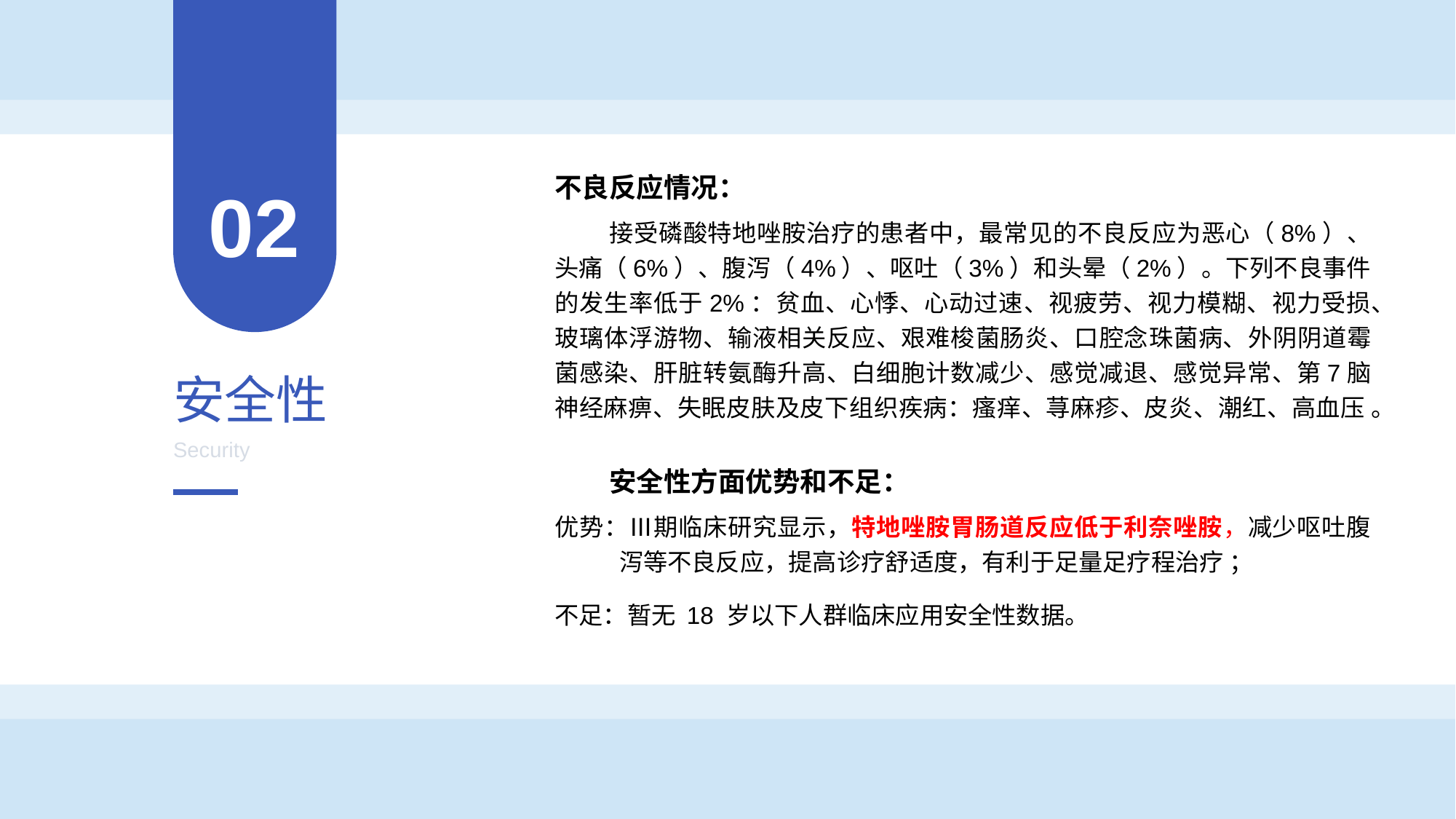

不良反应情况：
接受磷酸特地唑胺治疗的患者中，最常见的不良反应为恶心（8%）、头痛（6%）、腹泻（4%）、呕吐（3%）和头晕（2%）。下列不良事件的发生率低于2%：贫血、心悸、心动过速、视疲劳、视力模糊、视力受损、玻璃体浮游物、输液相关反应、艰难梭菌肠炎、口腔念珠菌病、外阴阴道霉菌感染、肝脏转氨酶升高、白细胞计数减少、感觉减退、感觉异常、第7脑神经麻痹、失眠皮肤及皮下组织疾病：瘙痒、荨麻疹、皮炎、潮红、高血压 。
安全性方面优势和不足：
优势：Ⅲ期临床研究显示，特地唑胺胃肠道反应低于利奈唑胺，减少呕吐腹泻等不良反应，提高诊疗舒适度，有利于足量足疗程治疗 ；
不足：暂无 18 岁以下人群临床应用安全性数据。
02
安全性
Security